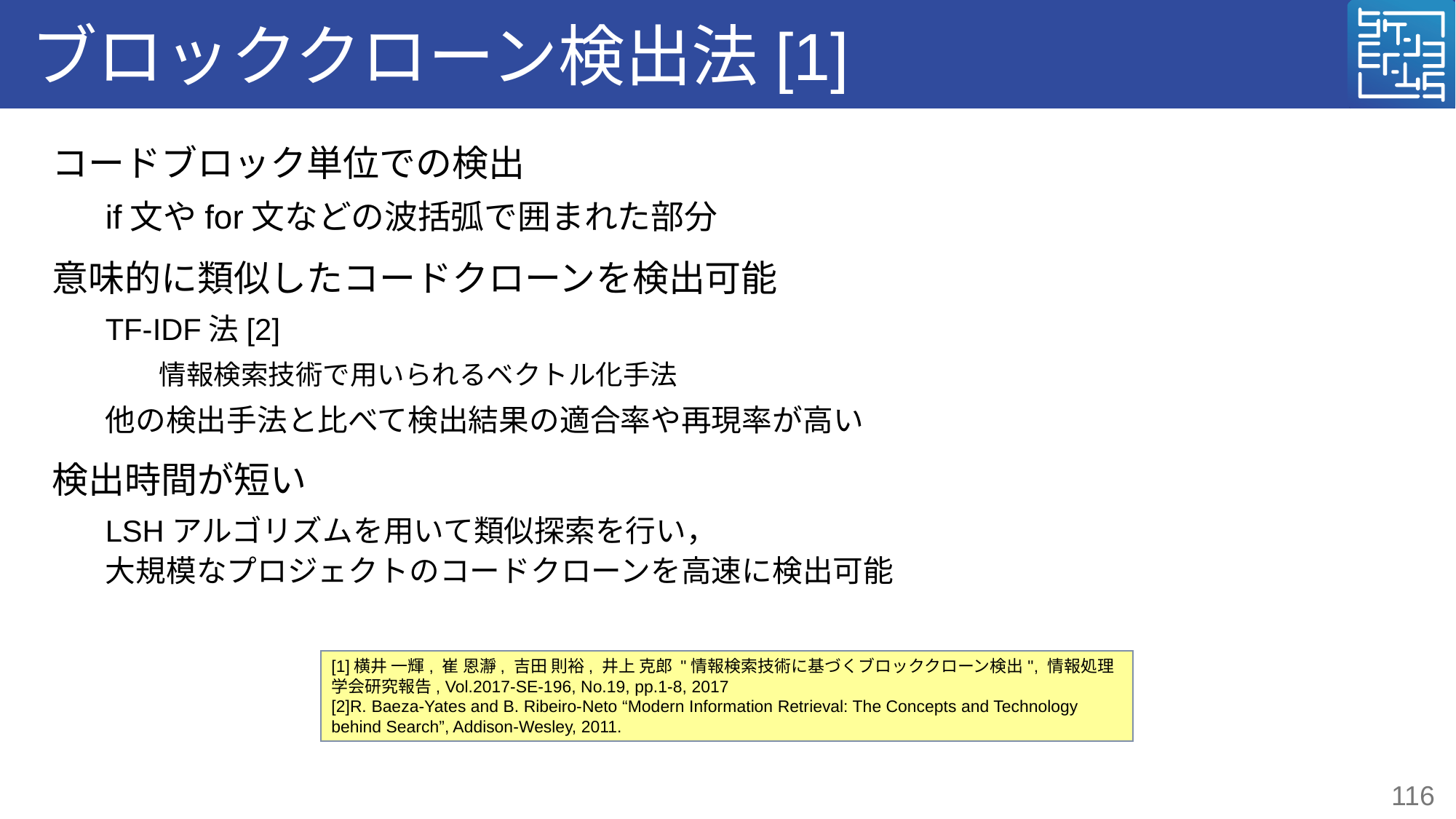

# ブロッククローン検出法[1]
コードブロック単位での検出
if文やfor文などの波括弧で囲まれた部分
意味的に類似したコードクローンを検出可能
TF-IDF法[2]
情報検索技術で用いられるベクトル化手法
他の検出手法と比べて検出結果の適合率や再現率が高い
検出時間が短い
LSHアルゴリズムを用いて類似探索を行い，
大規模なプロジェクトのコードクローンを高速に検出可能
[1]横井 一輝, 崔 恩瀞, 吉田 則裕, 井上 克郎 "情報検索技術に基づくブロッククローン検出", 情報処理学会研究報告, Vol.2017-SE-196, No.19, pp.1-8, 2017
[2]R. Baeza-Yates and B. Ribeiro-Neto “Modern Information Retrieval: The Concepts and Technology behind Search”, Addison-Wesley, 2011.
116